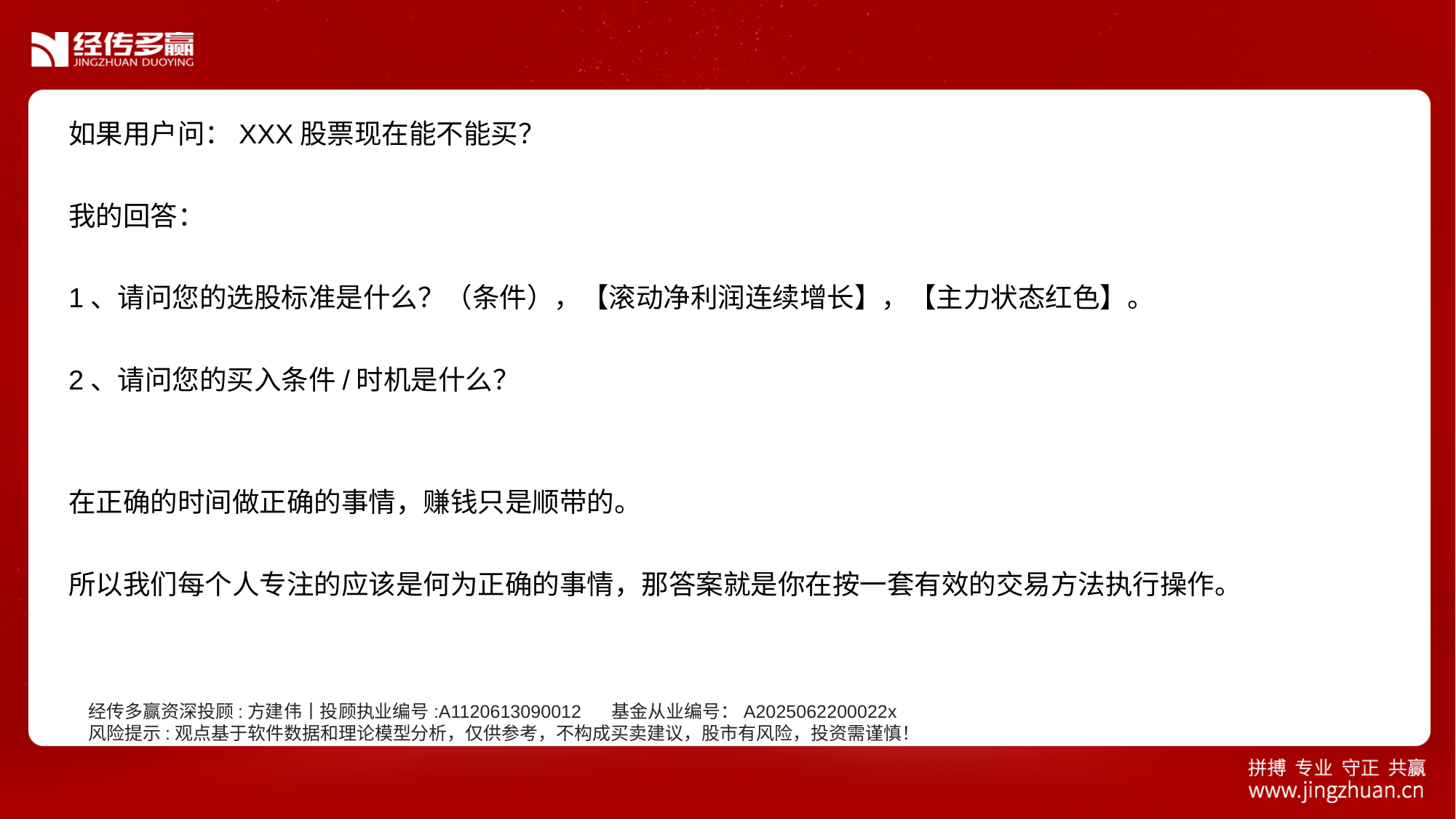

如果用户问：XXX股票现在能不能买？

我的回答：

1、请问您的选股标准是什么？（条件），【滚动净利润连续增长】，【主力状态红色】。

2、请问您的买入条件/时机是什么？

在正确的时间做正确的事情，赚钱只是顺带的。

所以我们每个人专注的应该是何为正确的事情，那答案就是你在按一套有效的交易方法执行操作。